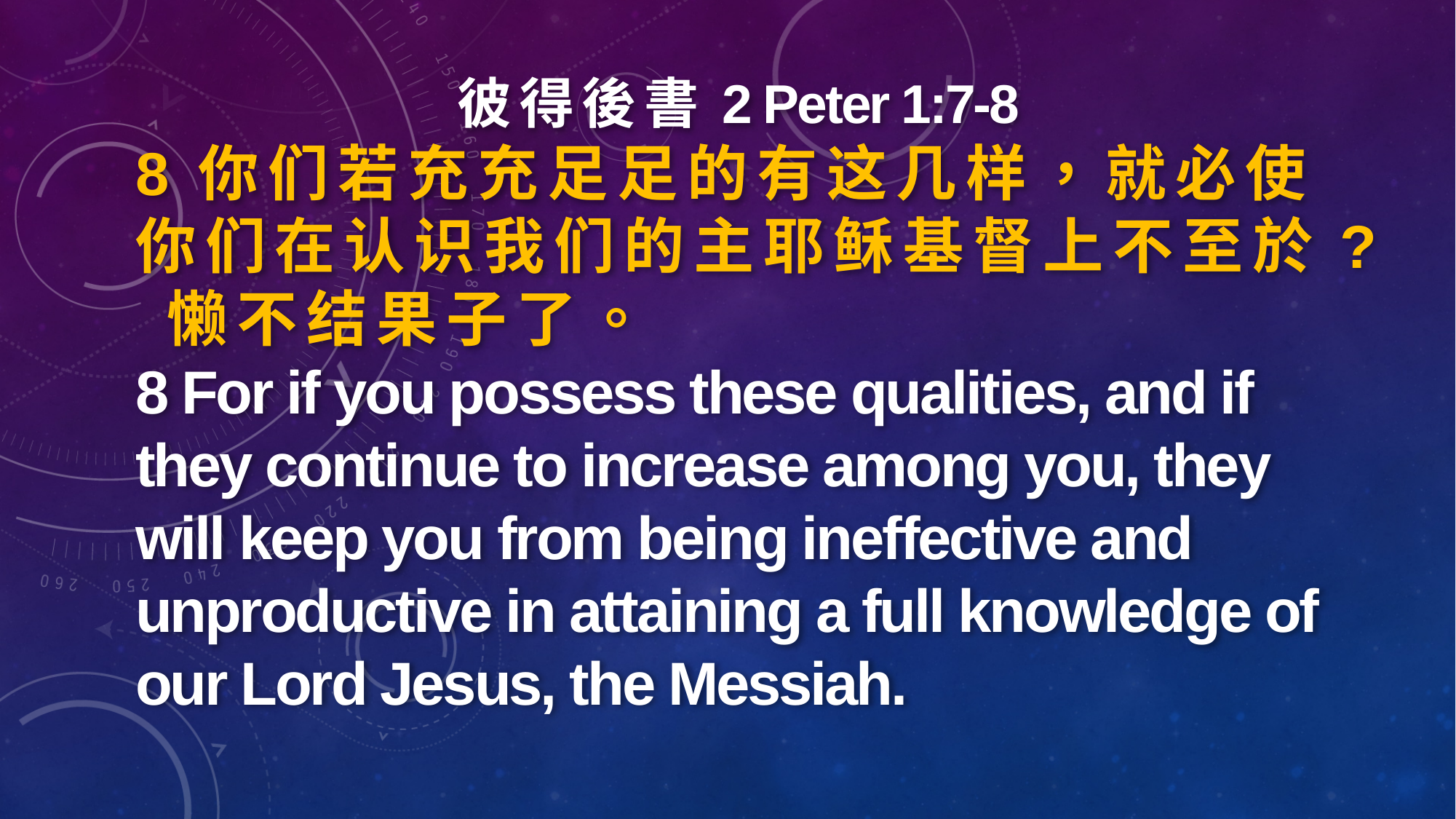

彼 得 後 書 2 Peter 1:7-8
8 你 们 若 充 充 足 足 的 有 这 几 样 ， 就 必 使 你 们 在 认 识 我 们 的 主 耶 稣 基 督 上 不 至 於 ? 懒 不 结 果 子 了 。
8 For if you possess these qualities, and if they continue to increase among you, they will keep you from being ineffective and unproductive in attaining a full knowledge of our Lord Jesus, the Messiah.